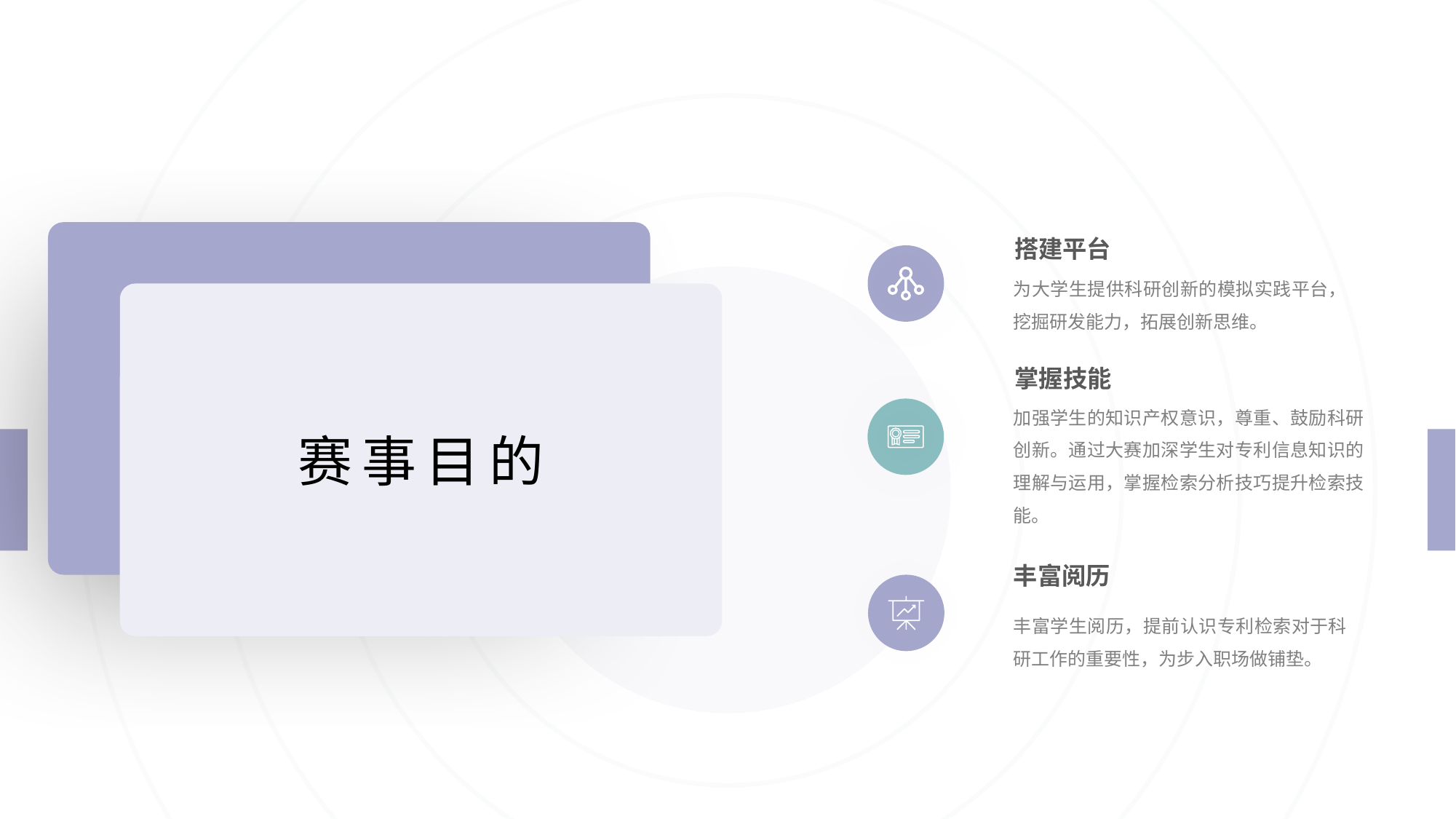

搭建平台
为大学生提供科研创新的模拟实践平台，挖掘研发能力，拓展创新思维。

赛事目的
掌握技能
加强学生的知识产权意识，尊重、鼓励科研创新。通过大赛加深学生对专利信息知识的理解与运用，掌握检索分析技巧提升检索技能。

大赛目的
丰富阅历
丰富学生阅历，提前认识专利检索对于科研工作的重要性，为步入职场做铺垫。